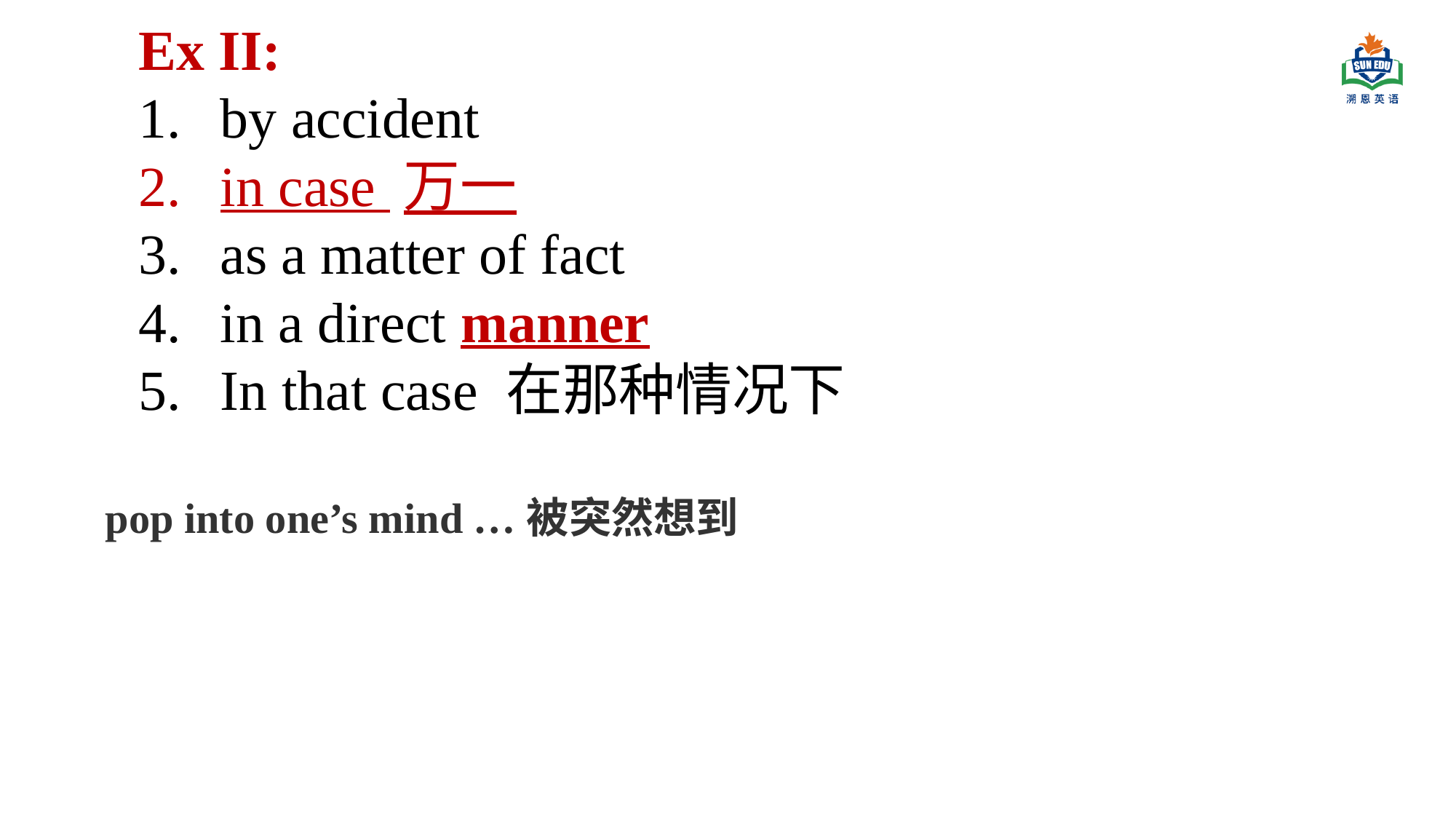

Ex II:
by accident
in case 万一
as a matter of fact
in a direct manner
In that case 在那种情况下
pop into one’s mind …被突然想到